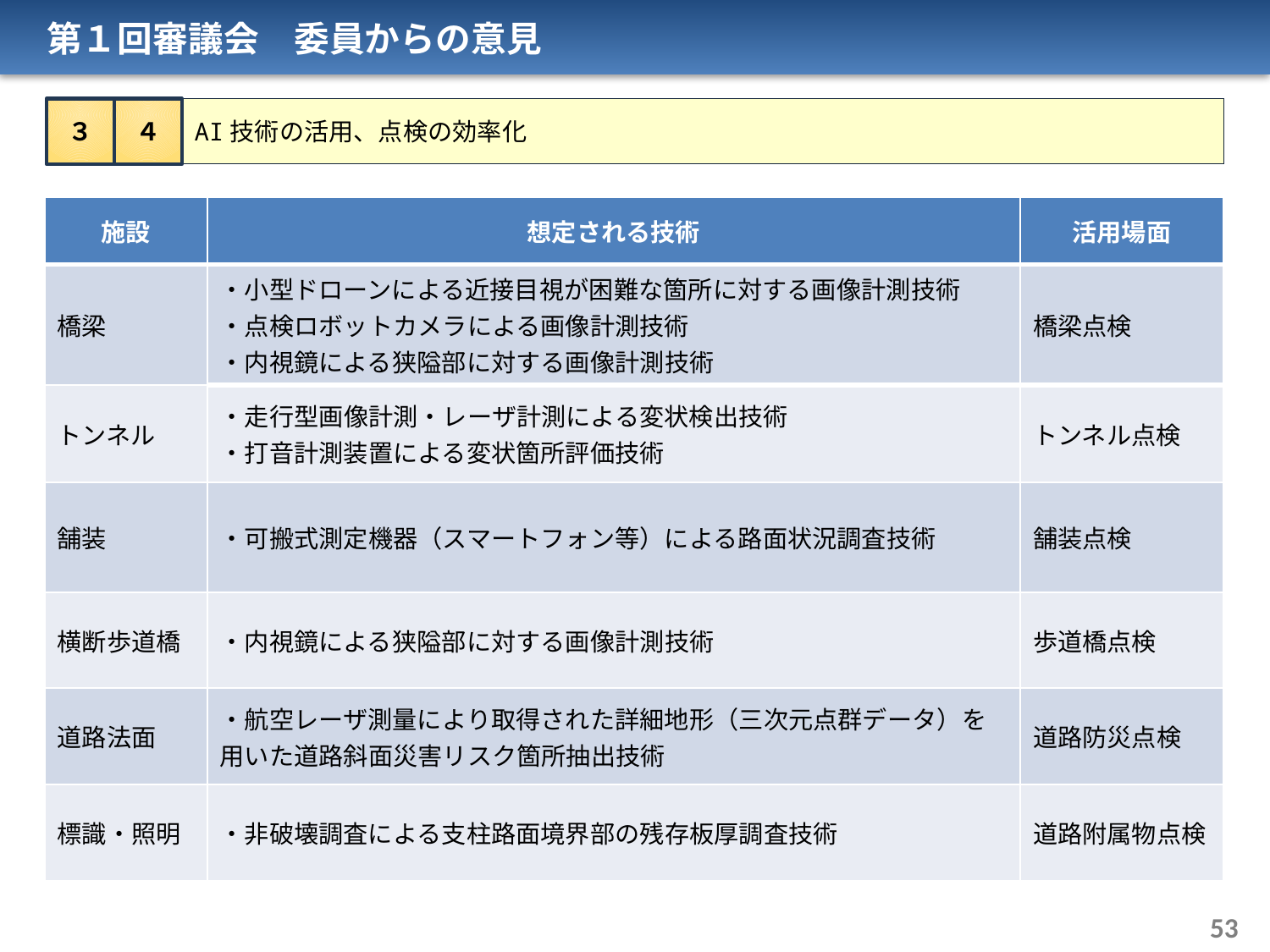

第１回審議会　委員からの意見
３
４
AI技術の活用、点検の効率化
| 施設 | 想定される技術 | 活用場面 |
| --- | --- | --- |
| 橋梁 | ・小型ドローンによる近接目視が困難な箇所に対する画像計測技術 ・点検ロボットカメラによる画像計測技術 ・内視鏡による狭隘部に対する画像計測技術 | 橋梁点検 |
| トンネル | ・走行型画像計測・レーザ計測による変状検出技術 ・打音計測装置による変状箇所評価技術 | トンネル点検 |
| 舗装 | ・可搬式測定機器（スマートフォン等）による路面状況調査技術 | 舗装点検 |
| 横断歩道橋 | ・内視鏡による狭隘部に対する画像計測技術 | 歩道橋点検 |
| 道路法面 | ・航空レーザ測量により取得された詳細地形（三次元点群データ）を用いた道路斜面災害リスク箇所抽出技術 | 道路防災点検 |
| 標識・照明 | ・非破壊調査による支柱路面境界部の残存板厚調査技術 | 道路附属物点検 |
53